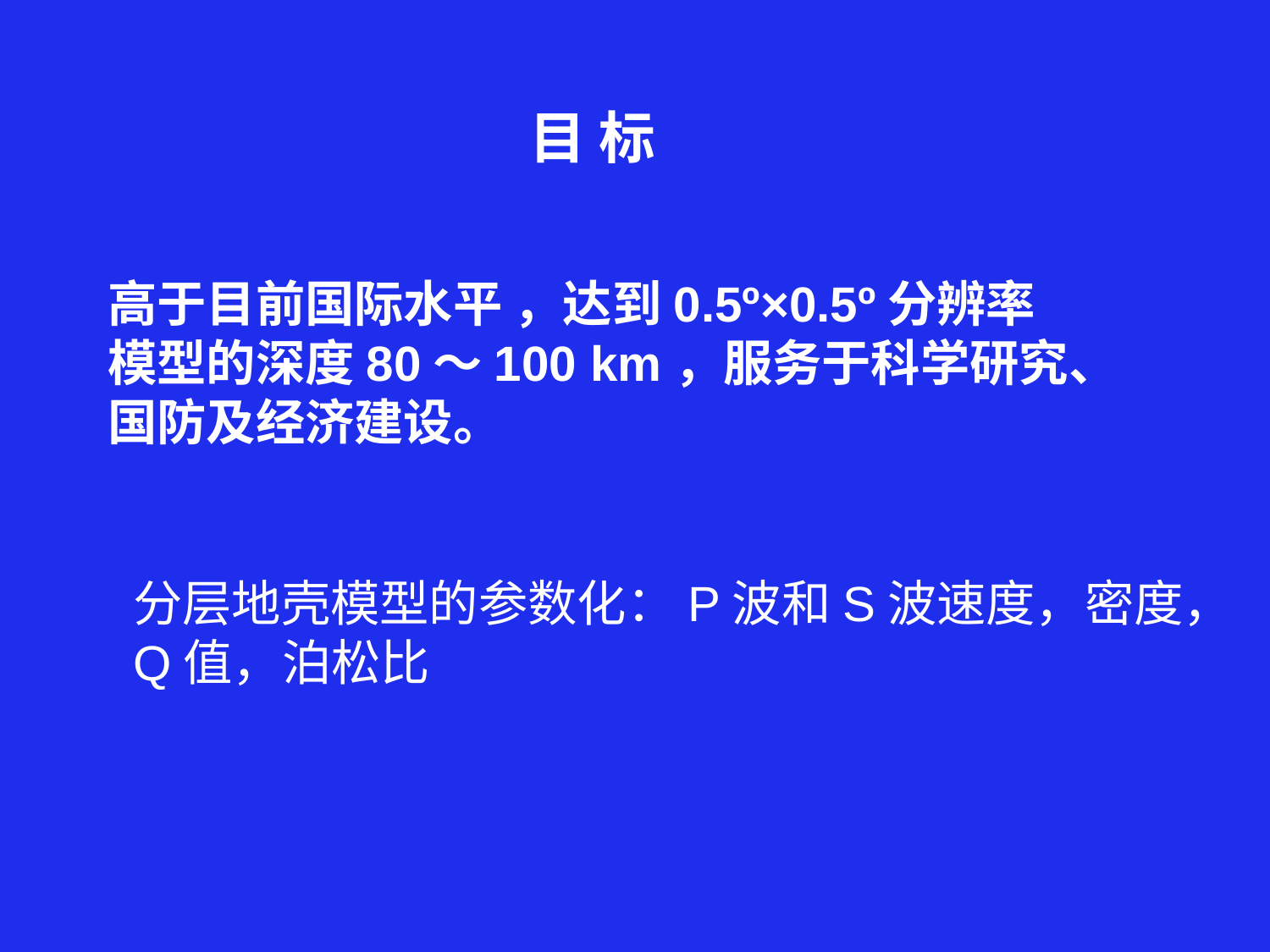

目 标
高于目前国际水平 ，达到0.5º×0.5º分辨率
模型的深度80～100 km，服务于科学研究、
国防及经济建设。
分层地壳模型的参数化：P波和S波速度，密度，
Q值，泊松比